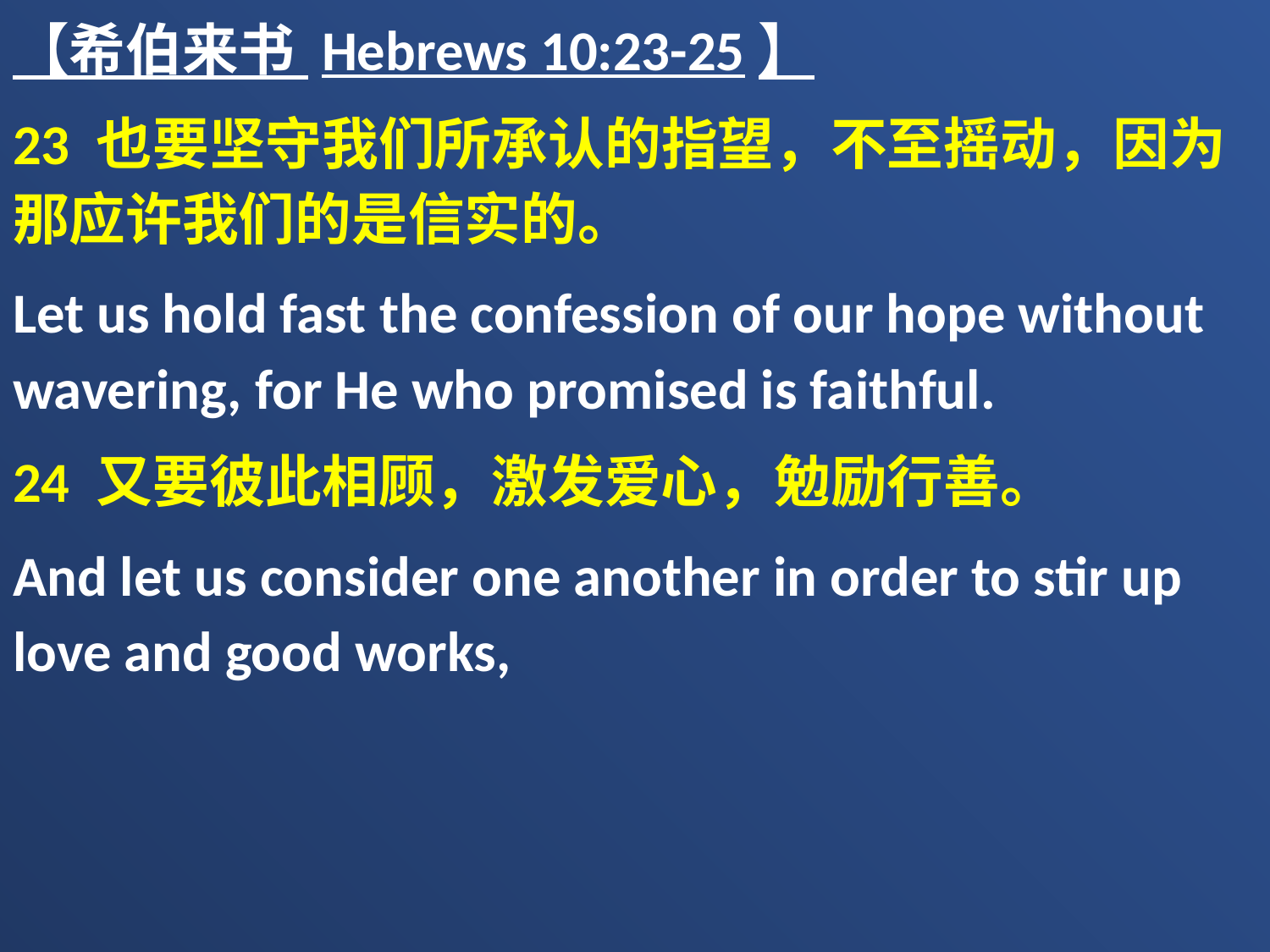

【希伯来书 Hebrews 10:23-25】
23 也要坚守我们所承认的指望，不至摇动，因为那应许我们的是信实的。
Let us hold fast the confession of our hope without wavering, for He who promised is faithful.
24 又要彼此相顾，激发爱心，勉励行善。
And let us consider one another in order to stir up love and good works,